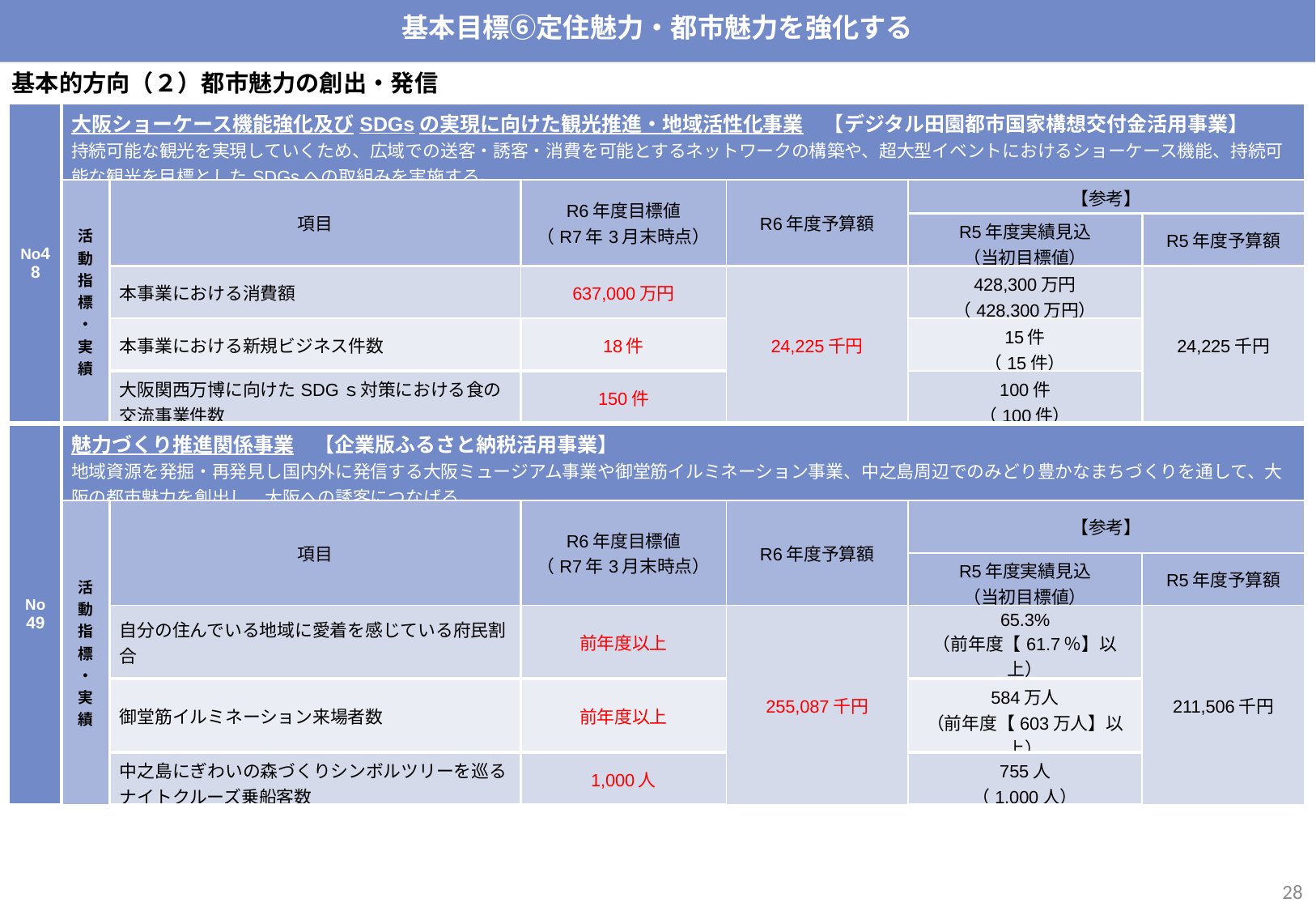

基本目標⑥定住魅力・都市魅力を強化する
基本的方向（２）都市魅力の創出・発信
| No48 | 大阪ショーケース機能強化及びSDGsの実現に向けた観光推進・地域活性化事業　【デジタル田園都市国家構想交付金活用事業】 持続可能な観光を実現していくため、広域での送客・誘客・消費を可能とするネットワークの構築や、超大型イベントにおけるショーケース機能、持続可能な観光を目標としたSDGsへの取組みを実施する。 |  |  |  |  |  |
| --- | --- | --- | --- | --- | --- | --- |
|  | 活動指標・実績 | 項目 | R6年度目標値 （R7年3月末時点） | R6年度予算額 | 【参考】 | 予算執行額 （予算額） |
|  |  |  |  |  | R5年度実績見込 （当初目標値） | R5年度予算額 |
|  |  | 本事業における消費額 | 637,000万円 | 24,225千円 | 428,300万円 （428,300万円） | 24,225千円 |
|  |  | 本事業における新規ビジネス件数 | 18件 | 454社/団体 （408社/団体） | 15件 （15件） |  |
|  |  | 大阪関西万博に向けたSDGｓ対策における食の交流事業件数 | 150件 | 初期整備完了 （※R4新規指標のため前年度実績なし） | 100件 （100件） |  |
| No 49 | 魅力づくり推進関係事業　【企業版ふるさと納税活用事業】 地域資源を発掘・再発見し国内外に発信する大阪ミュージアム事業や御堂筋イルミネーション事業、中之島周辺でのみどり豊かなまちづくりを通して、大阪の都市魅力を創出し、大阪への誘客につなげる。 |  |  |  |  |  |
|  | 活動指標・実績 | 項目 | R6年度目標値 （R7年3月末時点） | R6年度予算額 | 【参考】 | 予算執行額 （予算額） |
|  |  |  |  |  | R5年度実績見込 （当初目標値） | R5年度予算額 |
|  |  | 自分の住んでいる地域に愛着を感じている府民割合 | 前年度以上 | 255,087千円 | 65.3% （前年度【61.7％】以上） | 211,506千円 |
|  |  | 御堂筋イルミネーション来場者数 | 前年度以上 | 454社/団体 （408社/団体） | 584万人 （前年度【603万人】以上） |  |
|  |  | 中之島にぎわいの森づくりシンボルツリーを巡るナイトクルーズ乗船客数 | 1,000人 | 初期整備完了 （※R4新規指標のため前年度実績なし） | 755人 （1,000人） |  |
28